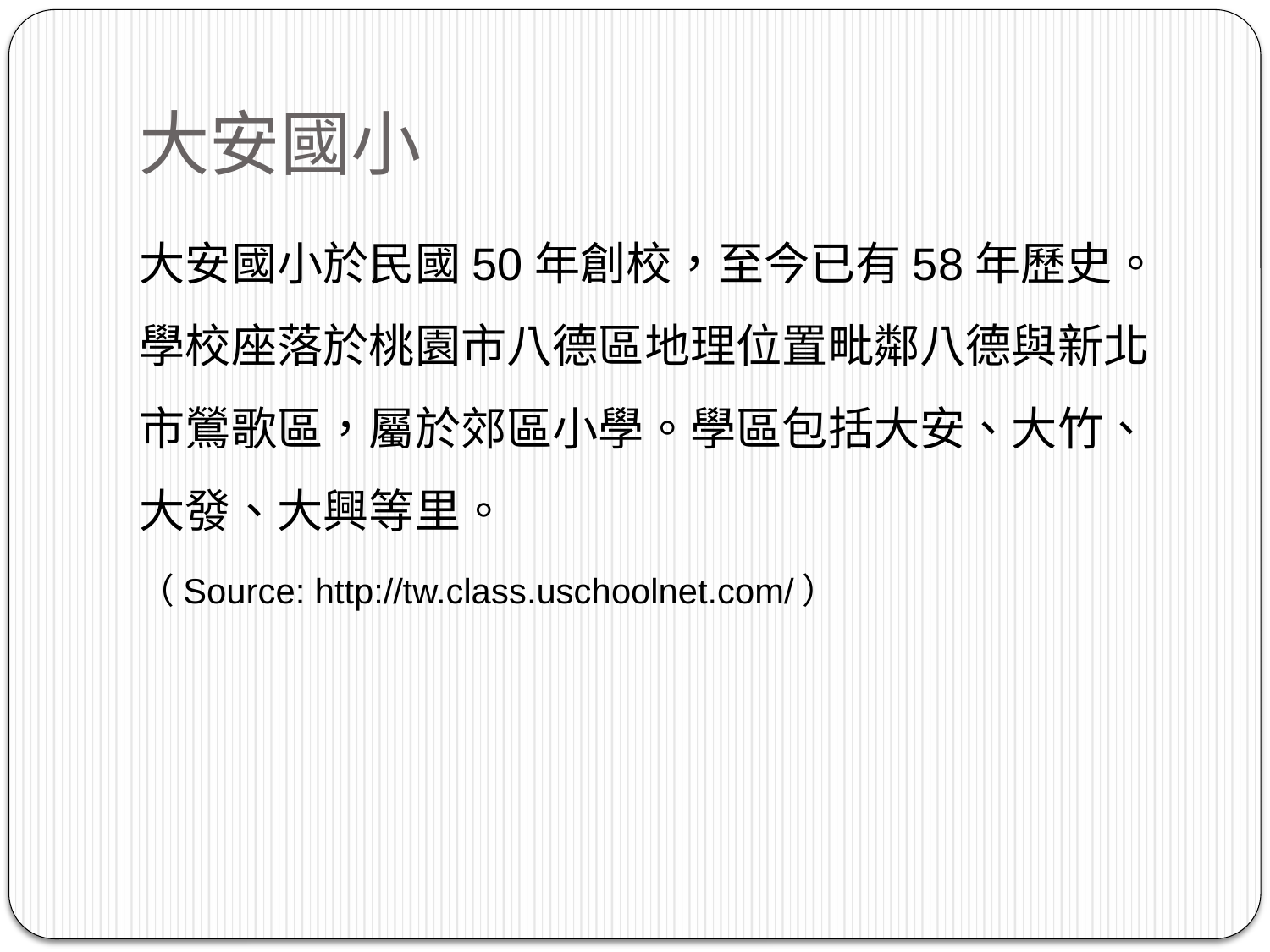

# 大安國小
大安國小於民國50年創校，至今已有58年歷史。學校座落於桃園市八德區地理位置毗鄰八德與新北市鶯歌區，屬於郊區小學。學區包括大安、大竹、大發、大興等里。
（Source: http://tw.class.uschoolnet.com/）